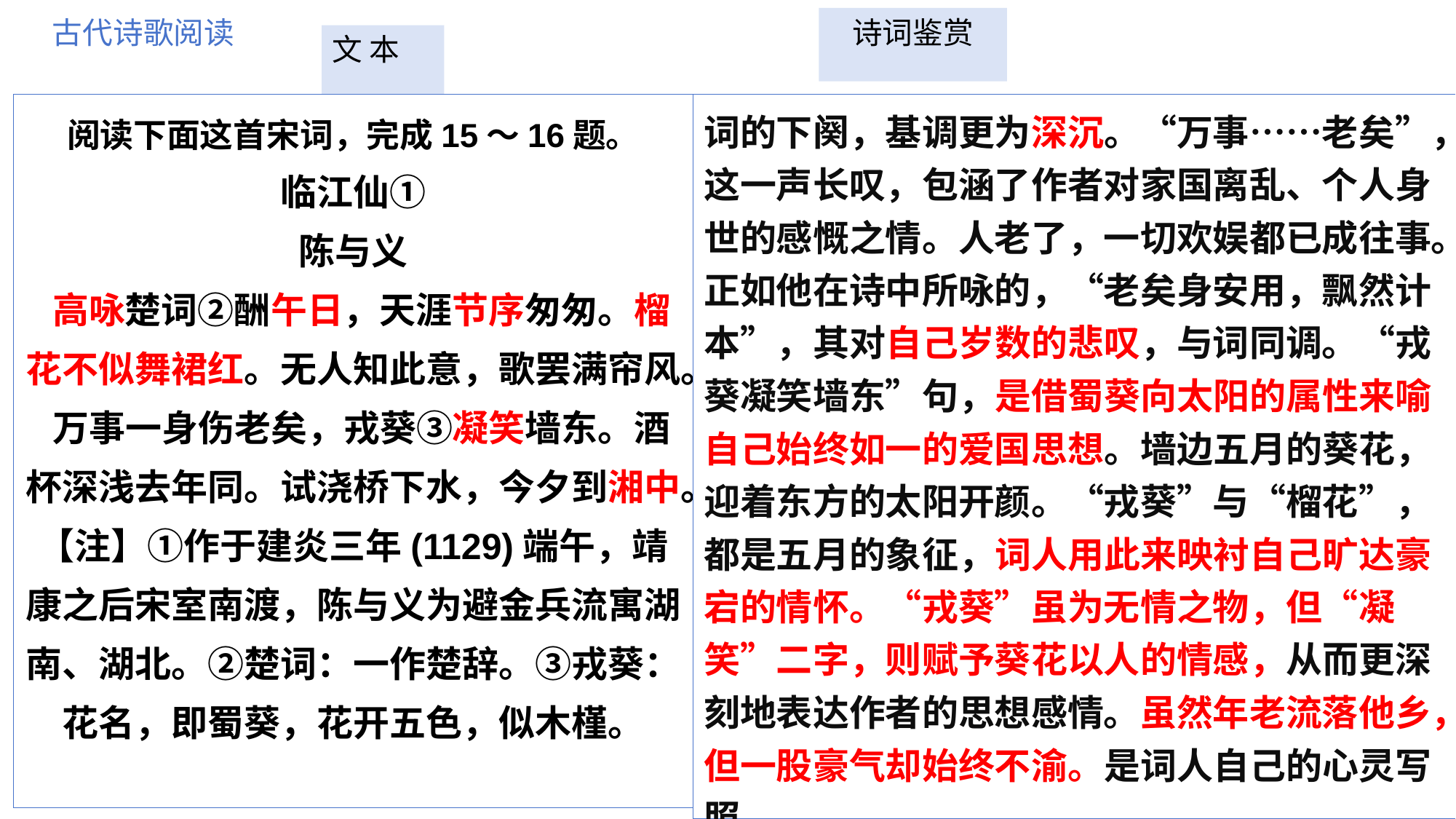

古代诗歌阅读
诗词鉴赏
文 本
阅读下面这首宋词，完成15～16题。
临江仙①
陈与义
 高咏楚词②酬午日，天涯节序匆匆。榴花不似舞裙红。无人知此意，歌罢满帘风。
 万事一身伤老矣，戎葵③凝笑墙东。酒杯深浅去年同。试浇桥下水，今夕到湘中。
【注】①作于建炎三年(1129)端午，靖康之后宋室南渡，陈与义为避金兵流寓湖南、湖北。②楚词：一作楚辞。③戎葵：花名，即蜀葵，花开五色，似木槿。
词的下阕，基调更为深沉。“万事……老矣”，这一声长叹，包涵了作者对家国离乱、个人身世的感慨之情。人老了，一切欢娱都已成往事。正如他在诗中所咏的，“老矣身安用，飘然计本”，其对自己岁数的悲叹，与词同调。“戎葵凝笑墙东”句，是借蜀葵向太阳的属性来喻自己始终如一的爱国思想。墙边五月的葵花，迎着东方的太阳开颜。“戎葵”与“榴花”，都是五月的象征，词人用此来映衬自己旷达豪宕的情怀。“戎葵”虽为无情之物，但“凝笑”二字，则赋予葵花以人的情感，从而更深刻地表达作者的思想感情。虽然年老流落他乡，但一股豪气却始终不渝。是词人自己的心灵写照，